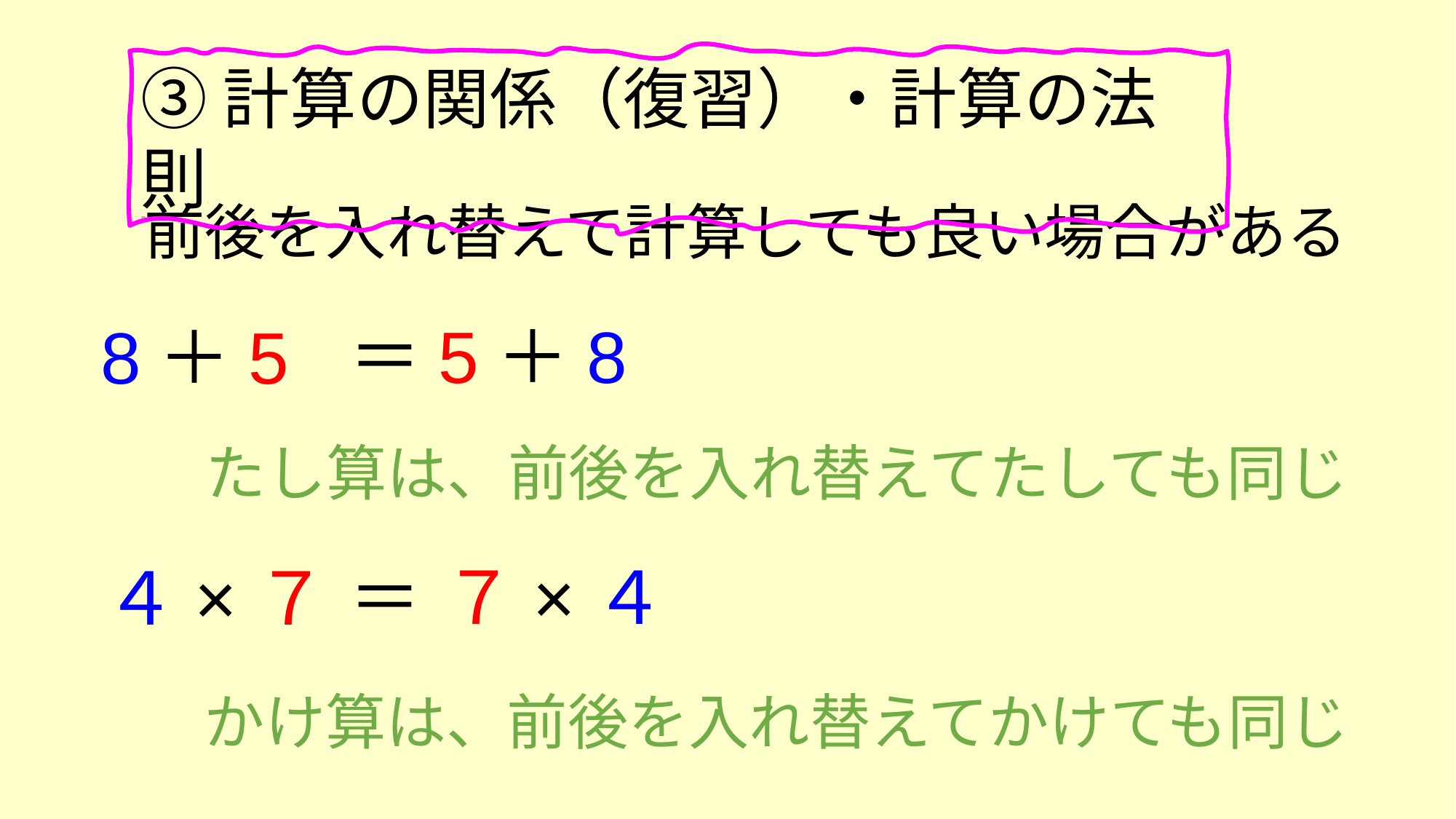

③計算の関係（復習）・計算の法則）
（復習）

前後を入れ替えて計算しても良い場合がある
＝
5＋8
8＋5
たし算は、前後を入れ替えてたしても同じ
＝
７×４
４×７
かけ算は、前後を入れ替えてかけても同じ